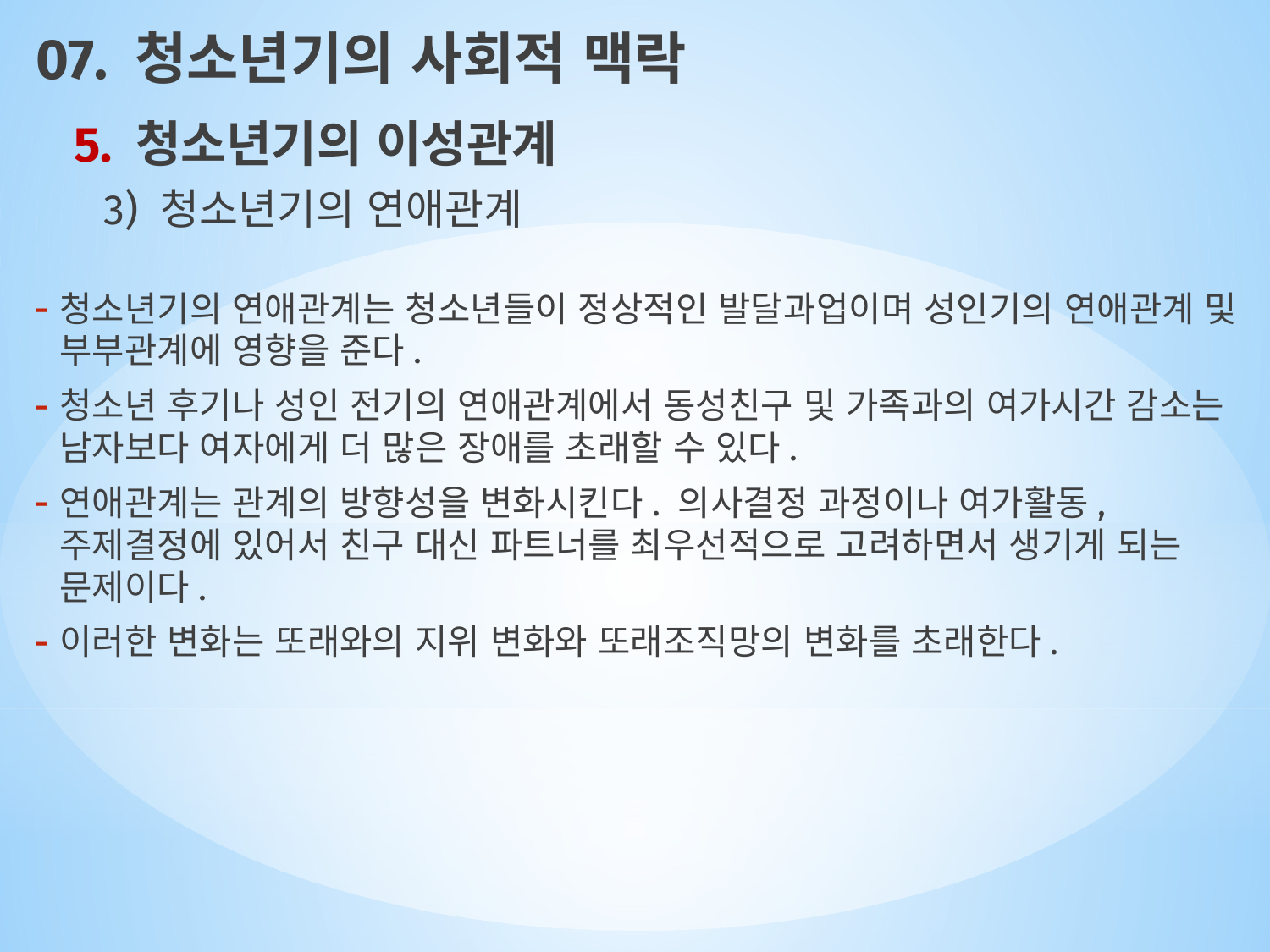

07. 청소년기의 사회적 맥락
5. 청소년기의 이성관계
3) 청소년기의 연애관계
청소년기의 연애관계는 청소년들이 정상적인 발달과업이며 성인기의 연애관계 및 부부관계에 영향을 준다.
청소년 후기나 성인 전기의 연애관계에서 동성친구 및 가족과의 여가시간 감소는 남자보다 여자에게 더 많은 장애를 초래할 수 있다.
연애관계는 관계의 방향성을 변화시킨다. 의사결정 과정이나 여가활동, 주제결정에 있어서 친구 대신 파트너를 최우선적으로 고려하면서 생기게 되는 문제이다.
이러한 변화는 또래와의 지위 변화와 또래조직망의 변화를 초래한다.